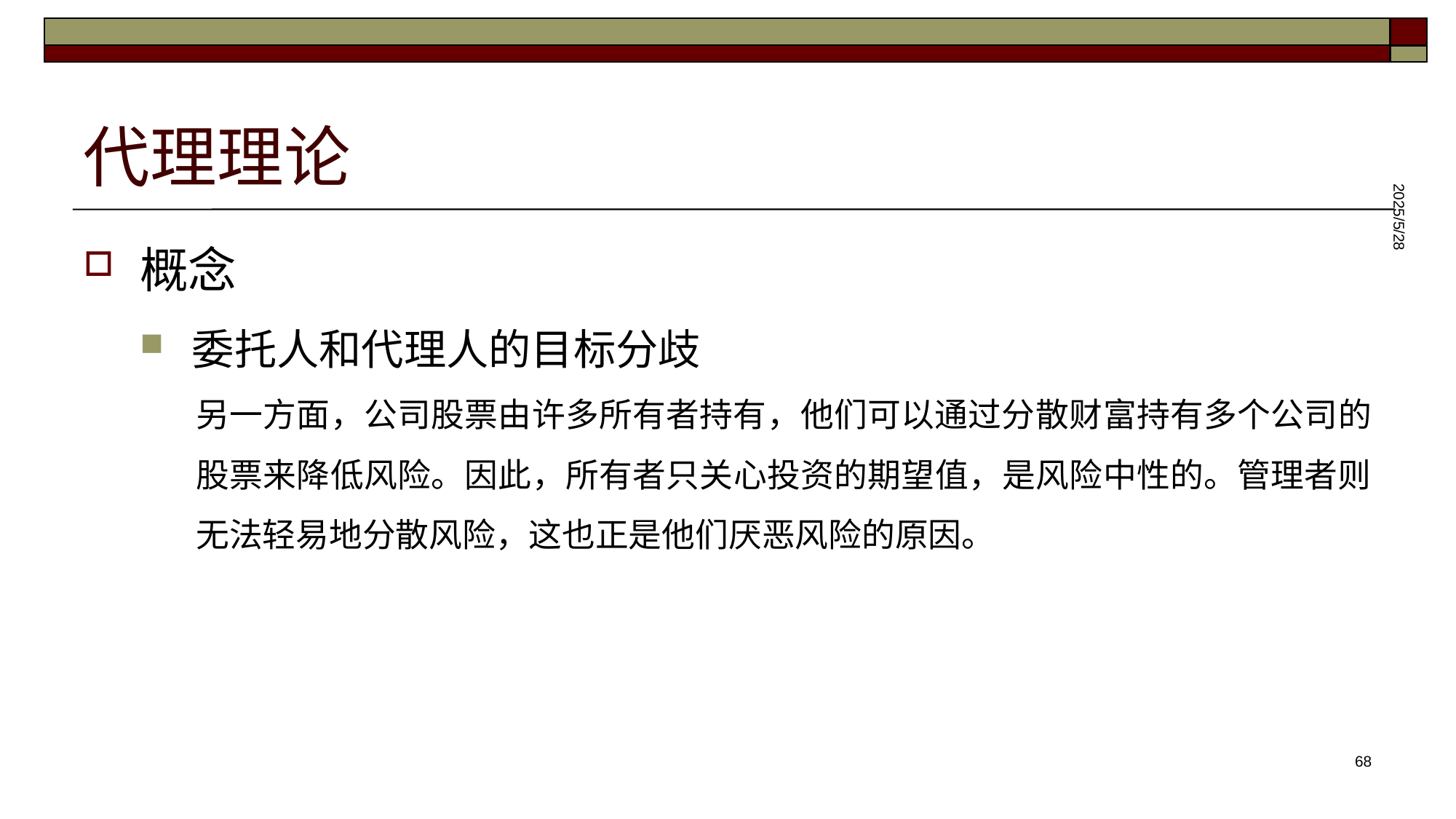

# 代理理论
概念
委托人和代理人的目标分歧
另一方面，公司股票由许多所有者持有，他们可以通过分散财富持有多个公司的股票来降低风险。因此，所有者只关心投资的期望值，是风险中性的。管理者则无法轻易地分散风险，这也正是他们厌恶风险的原因。

2025/5/28
68